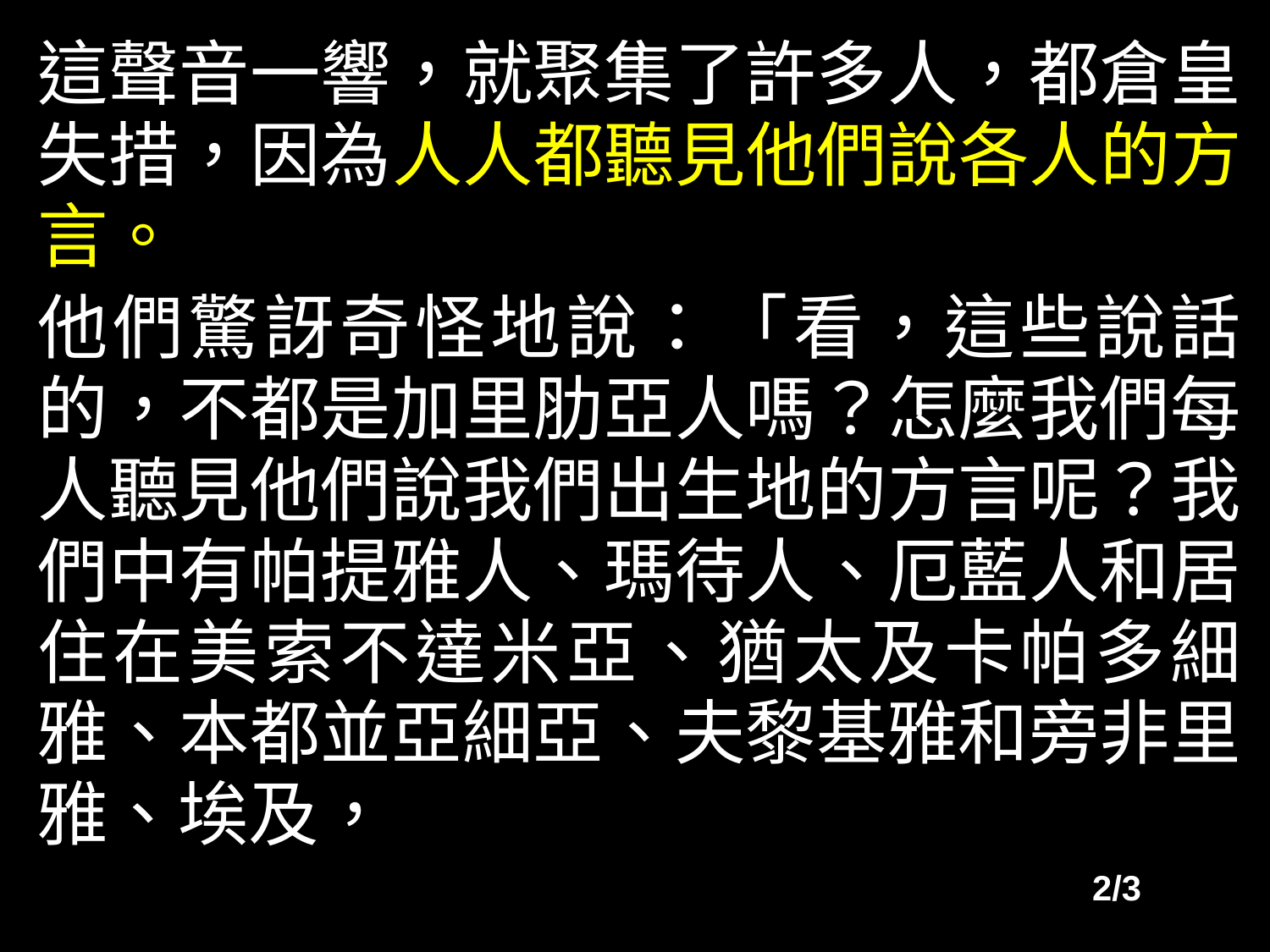

這聲音一響，就聚集了許多人，都倉皇失措，因為人人都聽見他們說各人的方言。
他們驚訝奇怪地說：「看，這些說話的，不都是加里肋亞人嗎？怎麼我們每人聽見他們說我們出生地的方言呢？我們中有帕提雅人、瑪待人、厄藍人和居住在美索不達米亞、猶太及卡帕多細雅、本都並亞細亞、夫黎基雅和旁非里雅、埃及，
2/3